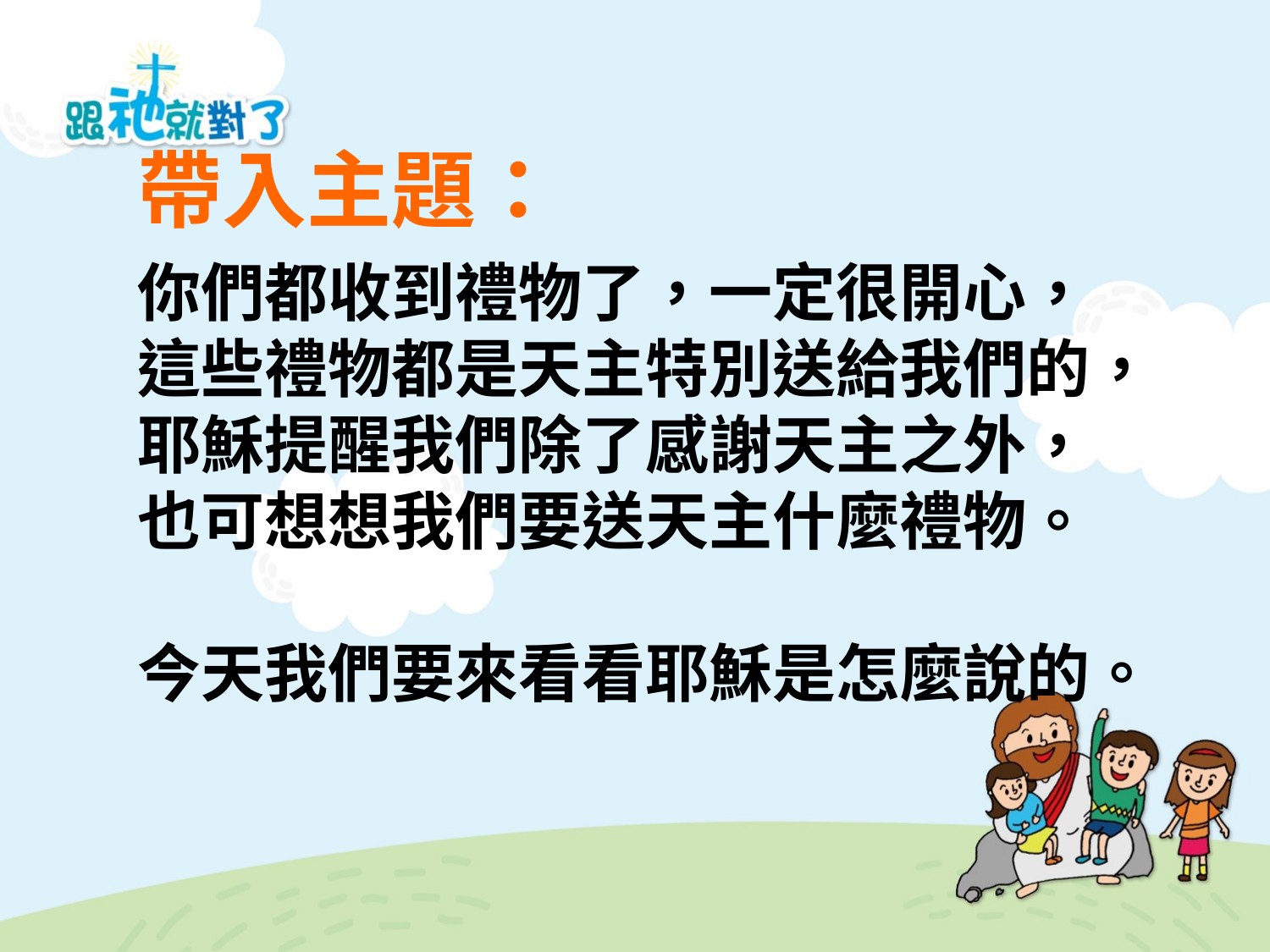

帶入主題：
你們都收到禮物了，一定很開心，這些禮物都是天主特別送給我們的，耶穌提醒我們除了感謝天主之外，也可想想我們要送天主什麼禮物。

今天我們要來看看耶穌是怎麼說的。